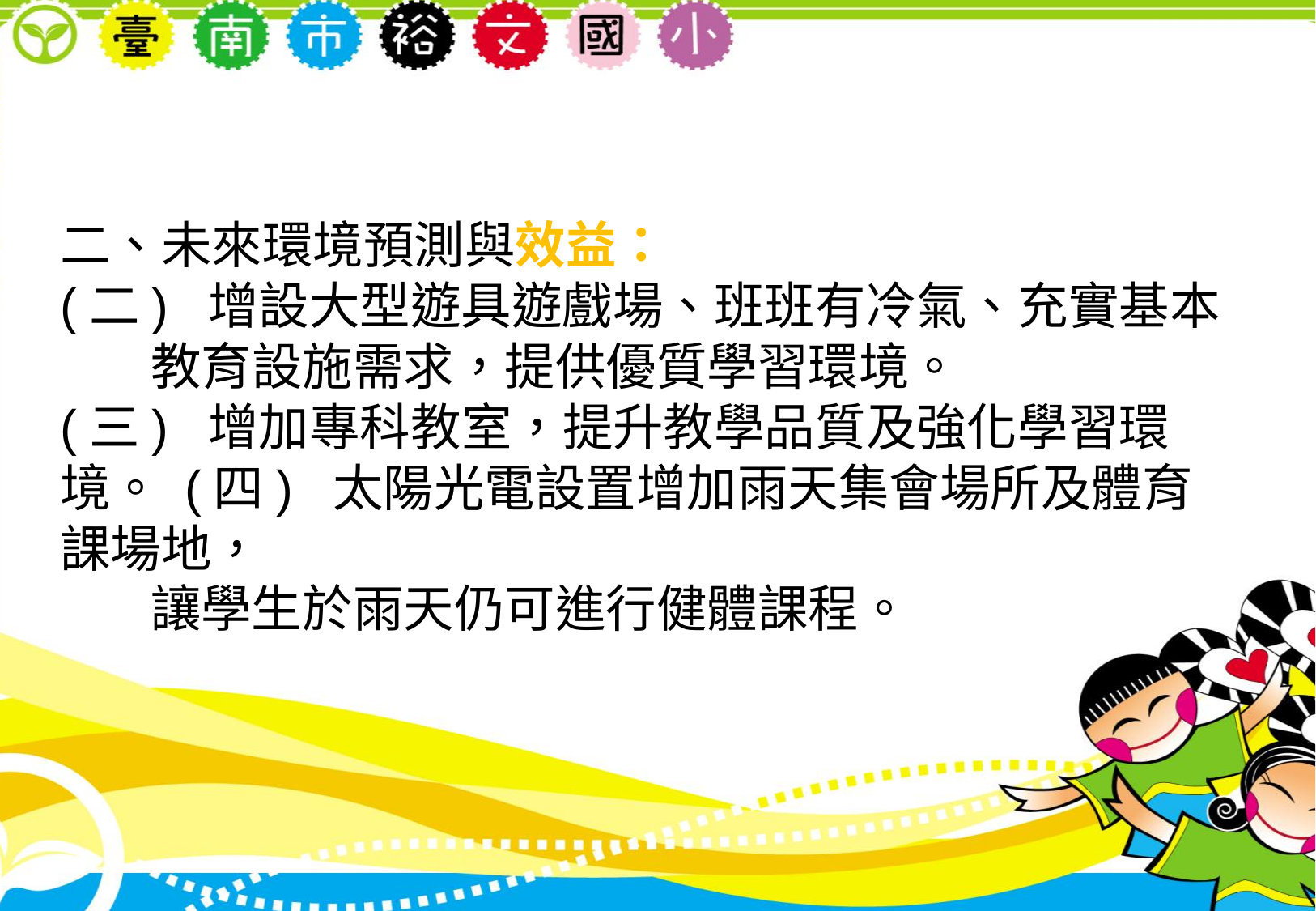

二、未來環境預測與效益：
(二)  增設大型遊具遊戲場、班班有冷氣、充實基本
        教育設施需求，提供優質學習環境。
(三)  增加專科教室，提升教學品質及強化學習環境。 (四)  太陽光電設置增加雨天集會場所及體育課場地，
        讓學生於雨天仍可進行健體課程。